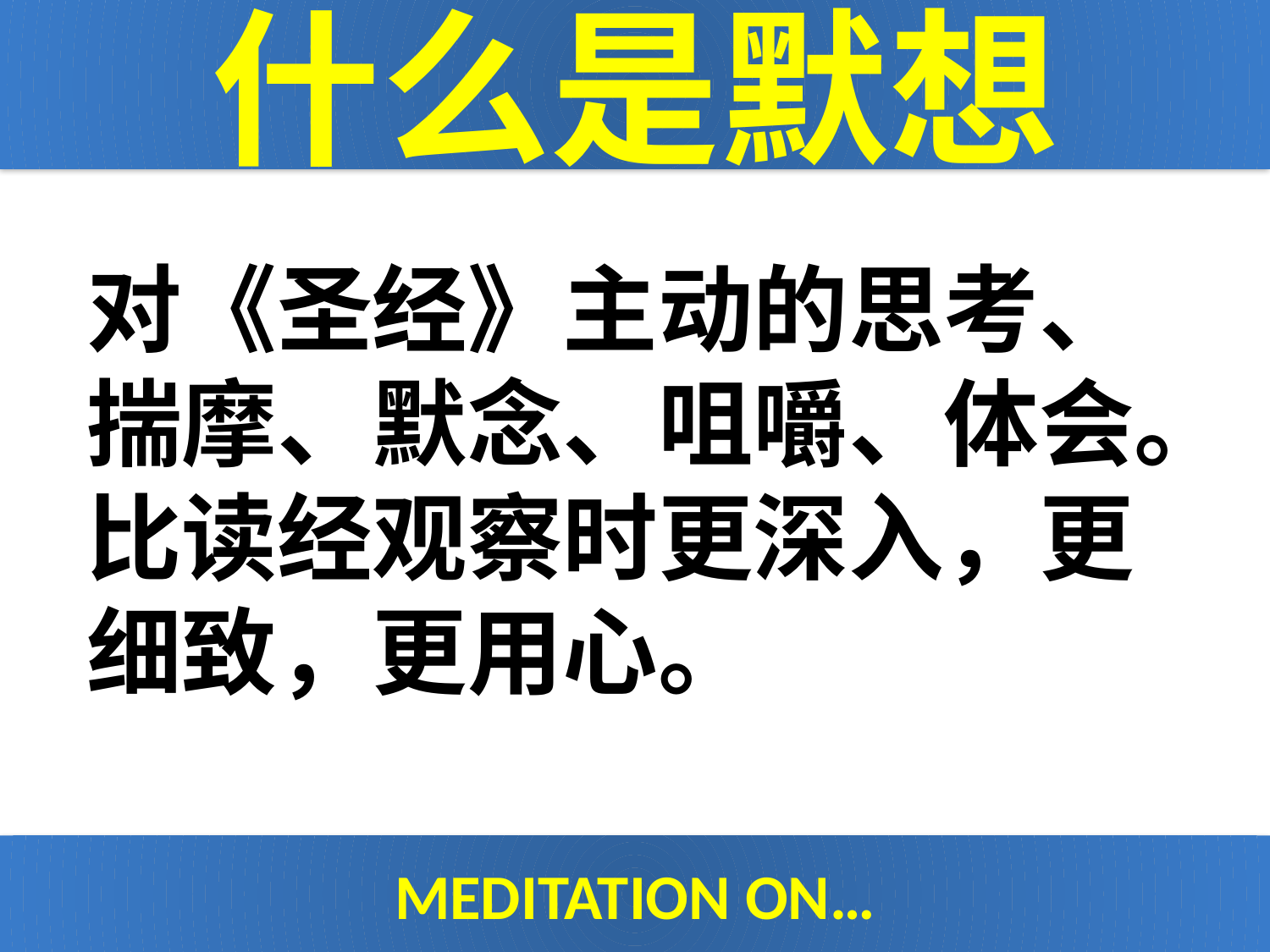

什么是默想
对《圣经》主动的思考、揣摩、默念、咀嚼、体会。比读经观察时更深入，更细致，更用心。
MEDITATION ON…